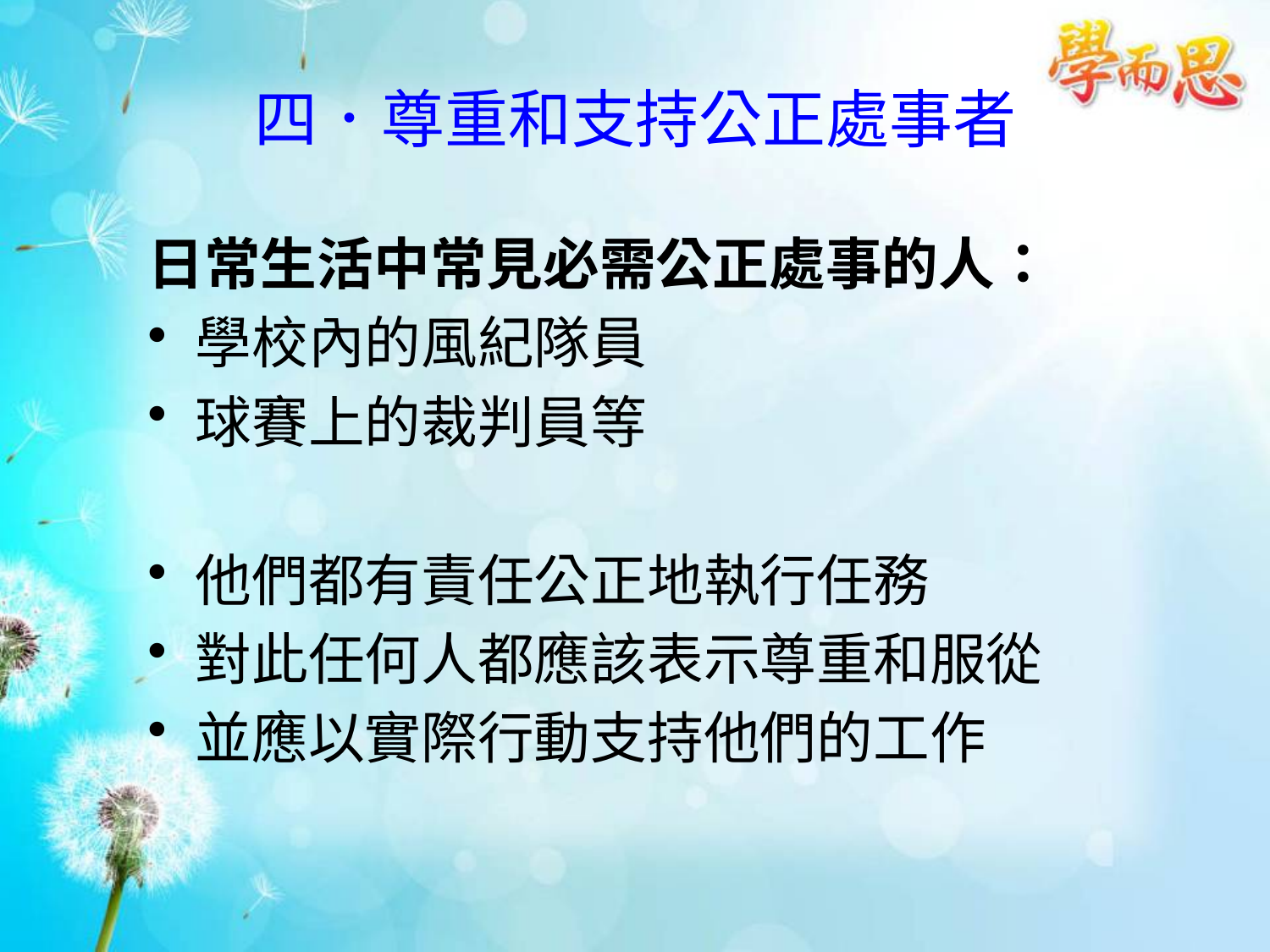

# 四．尊重和支持公正處事者
日常生活中常見必需公正處事的人：
學校內的風紀隊員
球賽上的裁判員等

他們都有責任公正地執行任務
對此任何人都應該表示尊重和服從
並應以實際行動支持他們的工作